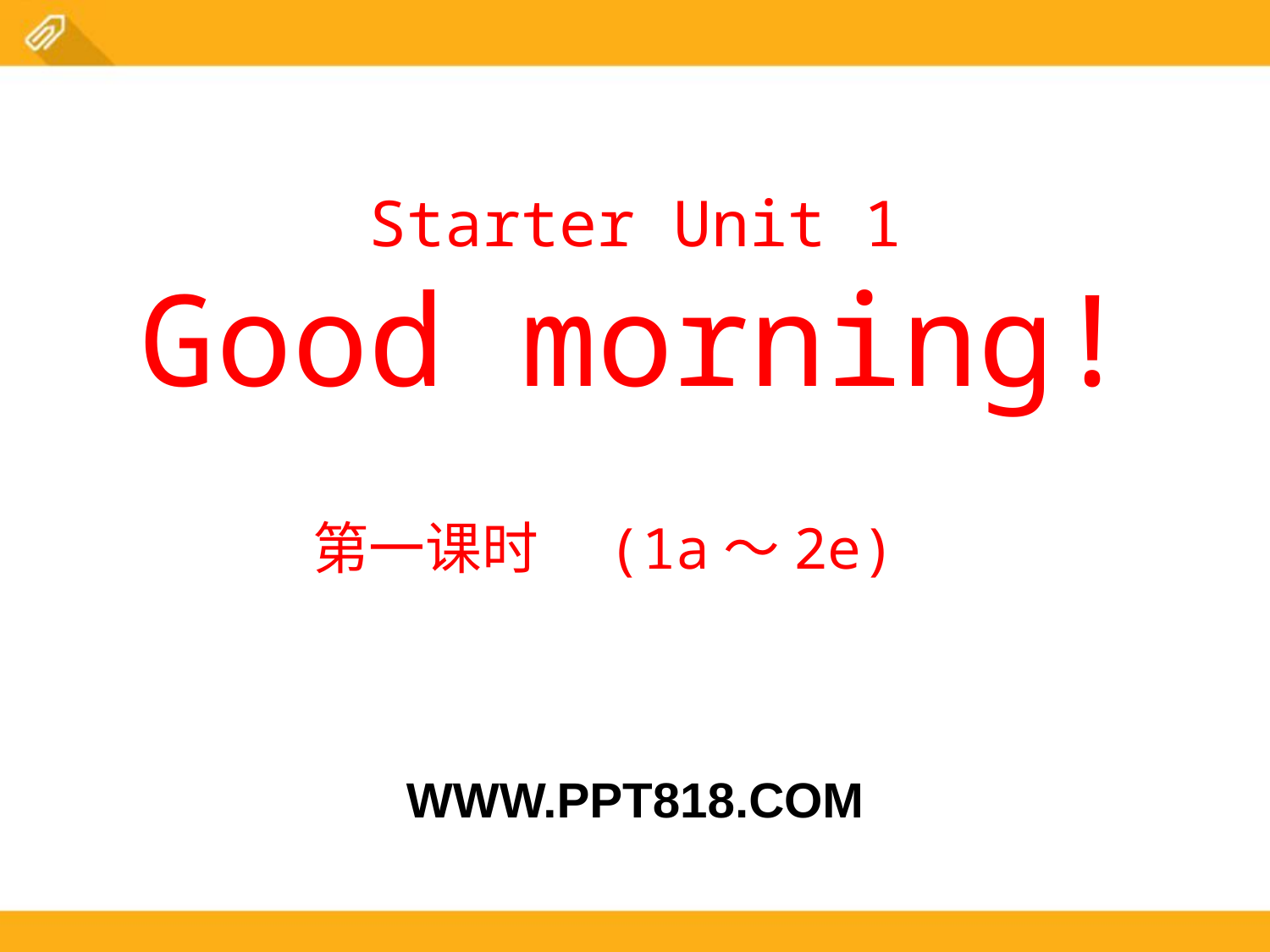

Starter Unit 1
Good morning!
第一课时　(1a～2e)
WWW.PPT818.COM